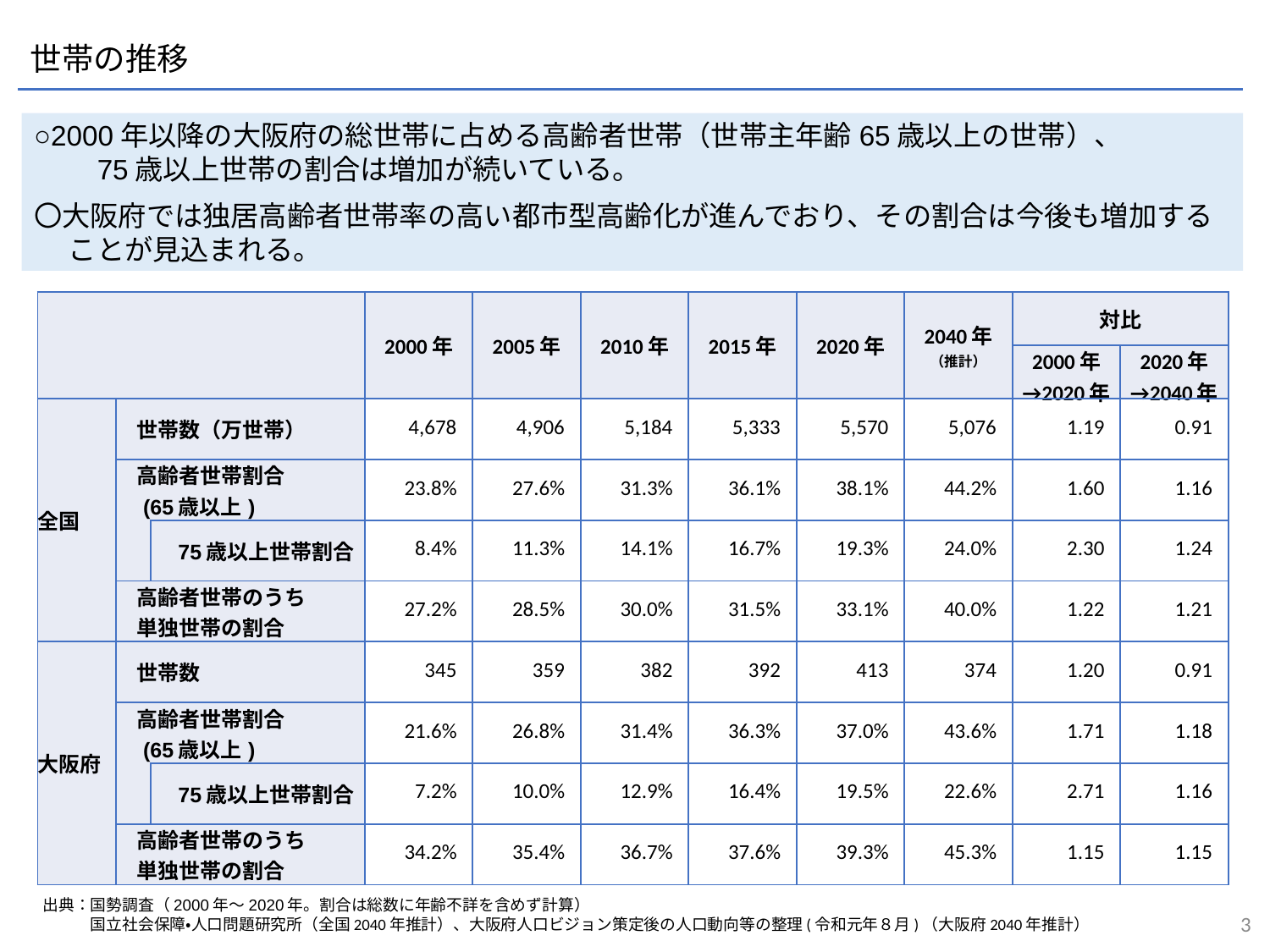

世帯の推移
○2000年以降の大阪府の総世帯に占める高齢者世帯（世帯主年齢65歳以上の世帯）、
　　75歳以上世帯の割合は増加が続いている。

〇大阪府では独居高齢者世帯率の高い都市型高齢化が進んでおり、その割合は今後も増加する
　 ことが見込まれる。
|  |  |  | 2000年 | 2005年 | 2010年 | 2015年 | 2020年 | 2040年 （推計） | 対比 |  |
| --- | --- | --- | --- | --- | --- | --- | --- | --- | --- | --- |
|  |  |  |  |  |  |  |  |  | 2000年 →2020年 | 2020年 →2040年 |
| 全国 | 世帯数（万世帯） |  | 4,678 | 4,906 | 5,184 | 5,333 | 5,570 | 5,076 | 1.19 | 0.91 |
|  | 高齢者世帯割合 　(65歳以上) |  | 23.8% | 27.6% | 31.3% | 36.1% | 38.1% | 44.2% | 1.60 | 1.16 |
|  |  | 75歳以上世帯割合 | 8.4% | 11.3% | 14.1% | 16.7% | 19.3% | 24.0% | 2.30 | 1.24 |
|  | 高齢者世帯のうち 　単独世帯の割合 |  | 27.2% | 28.5% | 30.0% | 31.5% | 33.1% | 40.0% | 1.22 | 1.21 |
| 大阪府 | 世帯数 |  | 345 | 359 | 382 | 392 | 413 | 374 | 1.20 | 0.91 |
|  | 高齢者世帯割合 　(65歳以上) |  | 21.6% | 26.8% | 31.4% | 36.3% | 37.0% | 43.6% | 1.71 | 1.18 |
|  |  | 75歳以上世帯割合 | 7.2% | 10.0% | 12.9% | 16.4% | 19.5% | 22.6% | 2.71 | 1.16 |
|  | 高齢者世帯のうち 　単独世帯の割合 |  | 34.2% | 35.4% | 36.7% | 37.6% | 39.3% | 45.3% | 1.15 | 1.15 |
出典：国勢調査（2000年～2020年。割合は総数に年齢不詳を含めず計算）
　　　国立社会保障・人口問題研究所（全国2040年推計）、大阪府人口ビジョン策定後の人口動向等の整理(令和元年８月)（大阪府2040年推計）
3